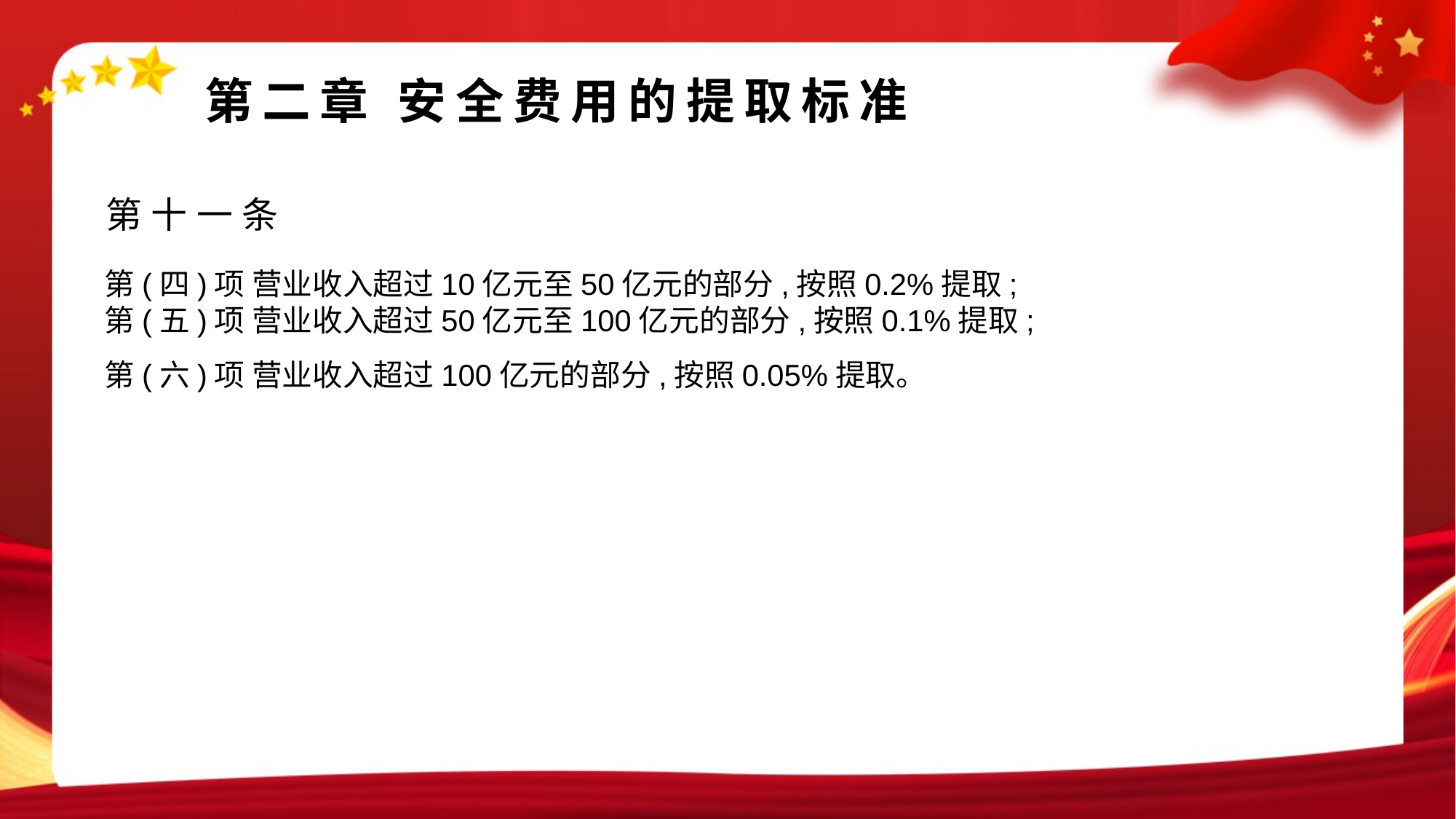

第二章 安全费用的提取标准
第十一条
第(四)项 营业收入超过10亿元至50亿元的部分,按照0.2%提取;
第(五)项 营业收入超过50亿元至100亿元的部分,按照0.1%提取;
第(六)项 营业收入超过100亿元的部分,按照0.05%提取。